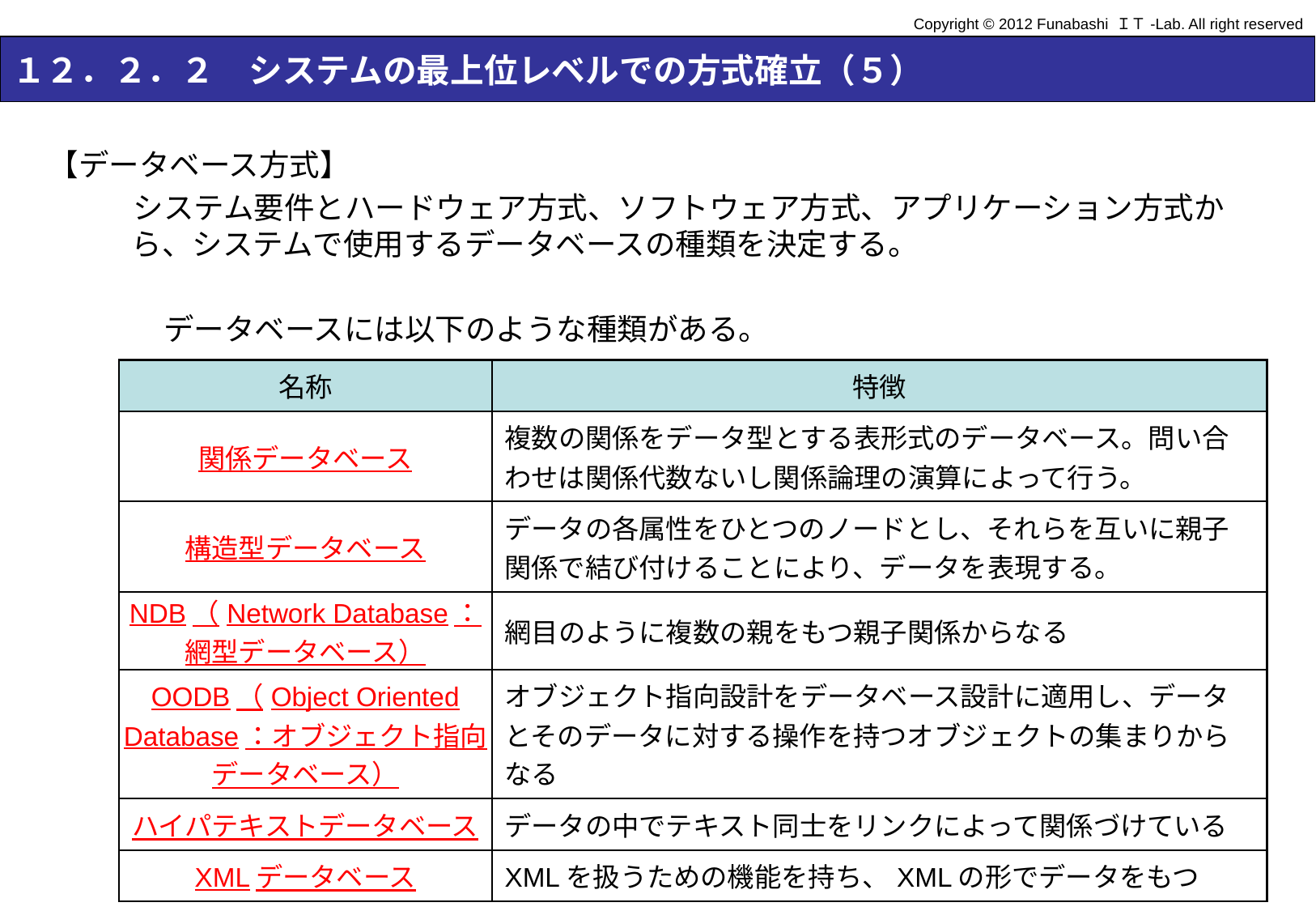

Copyright © 2012 Funabashi ＩＴ-Lab. All right reserved
# １２．２．２　システムの最上位レベルでの方式確立（５）
【データベース方式】
システム要件とハードウェア方式、ソフトウェア方式、アプリケーション方式から、システムで使用するデータベースの種類を決定する。

　データベースには以下のような種類がある。

詳細は、「第9部データベース」を参照のこと。
| 名称 | 特徴 |
| --- | --- |
| 関係データベース | 複数の関係をデータ型とする表形式のデータベース。問い合わせは関係代数ないし関係論理の演算によって行う。 |
| 構造型データベース | データの各属性をひとつのノードとし、それらを互いに親子関係で結び付けることにより、データを表現する。 |
| NDB（Network Database：網型データベース） | 網目のように複数の親をもつ親子関係からなる |
| OODB（Object Oriented Database：オブジェクト指向データベース） | オブジェクト指向設計をデータベース設計に適用し、データとそのデータに対する操作を持つオブジェクトの集まりからなる |
| ハイパテキストデータベース | データの中でテキスト同士をリンクによって関係づけている |
| XMLデータベース | XMLを扱うための機能を持ち、XMLの形でデータをもつ |
17